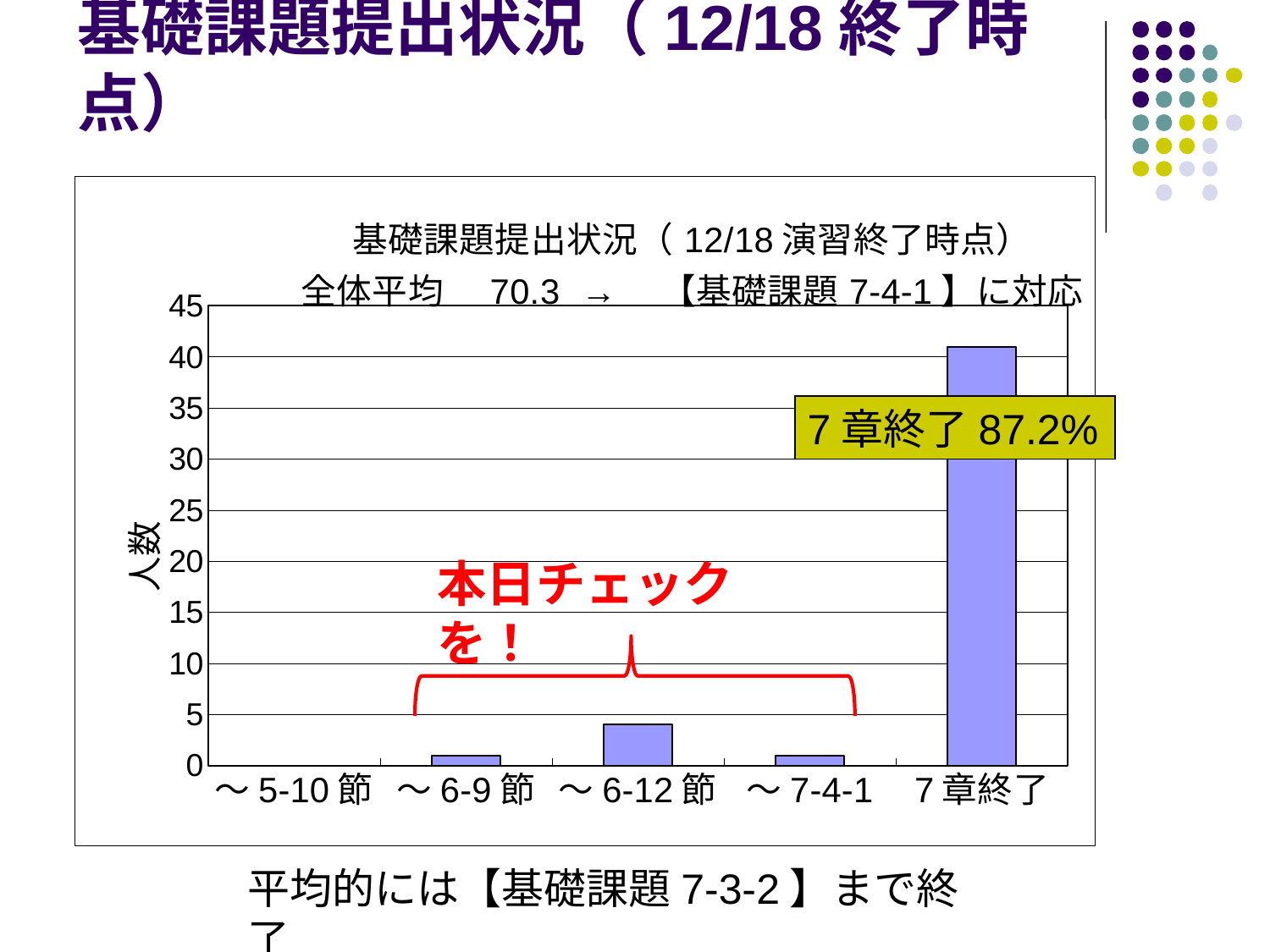

# 基礎課題提出状況（12/18終了時点）

### Chart: 基礎課題提出状況（12/18演習終了時点）
全体平均　70.3  →　【基礎課題7-4-1】に対応

| Category |  |
|---|---|
| ～5-10節 | 0.0 |
| ～6-9節 | 1.0 |
| ～6-12節 | 4.0 |
| ～7-4-1 | 1.0 |
| 7章終了 | 41.0 |
7章終了87.2%

本日チェックを！
平均的には【基礎課題7-3-2】まで終了